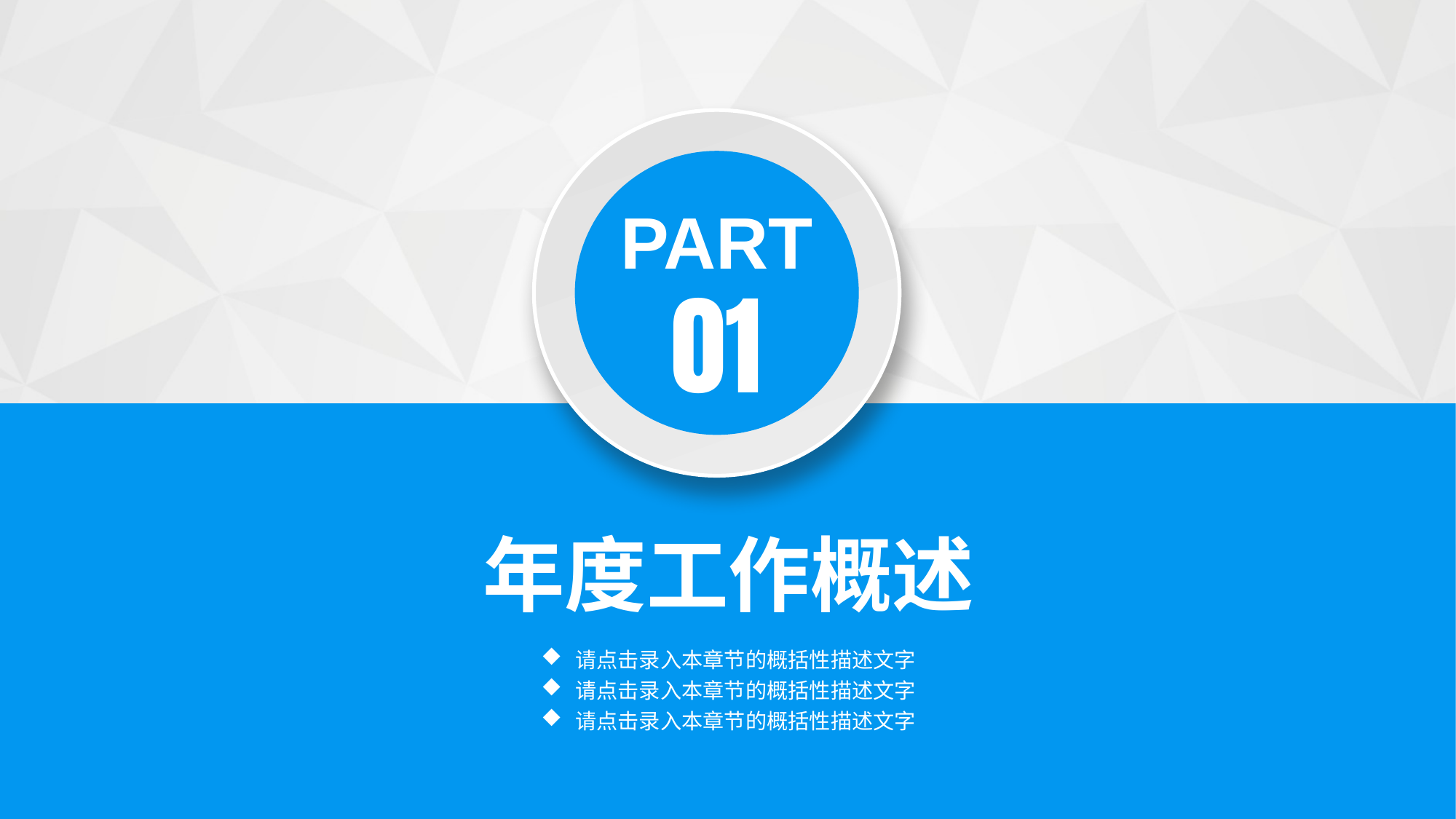

PART
01

年度工作概述
请点击录入本章节的概括性描述文字
请点击录入本章节的概括性描述文字
请点击录入本章节的概括性描述文字